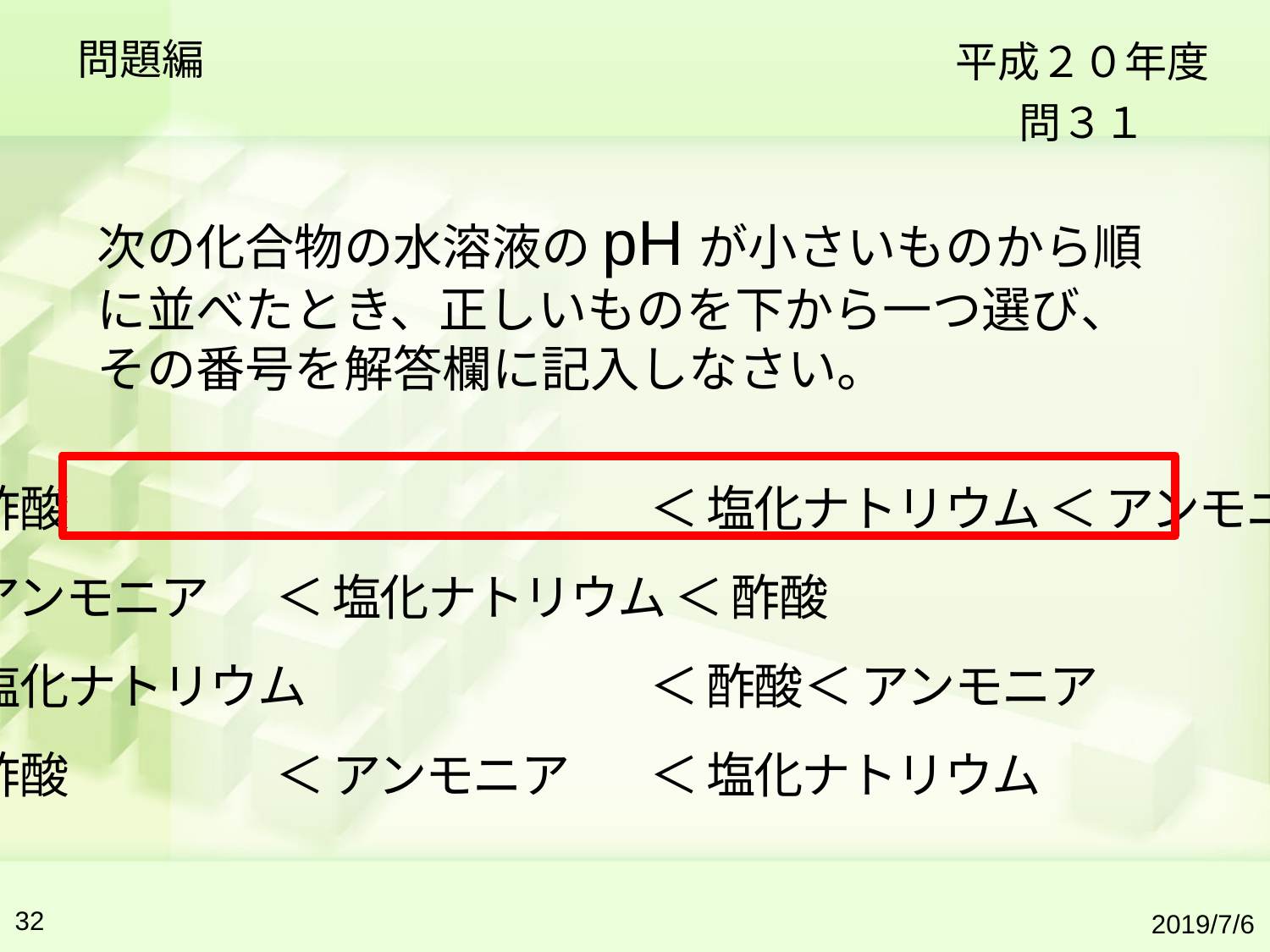

問題編
平成２０年度
問３１
次の化合物の水溶液のpHが小さいものから順に並べたとき、正しいものを下から一つ選び、その番号を解答欄に記入しなさい。
１ 酢酸　　　　　  	＜ 塩化ナトリウム ＜ アンモニア
２ アンモニア	＜ 塩化ナトリウム ＜ 酢酸
３ 塩化ナトリウム	＜ 酢酸	＜ アンモニア
４ 酢酸	＜ アンモニア	＜ 塩化ナトリウム

32
2019/7/6